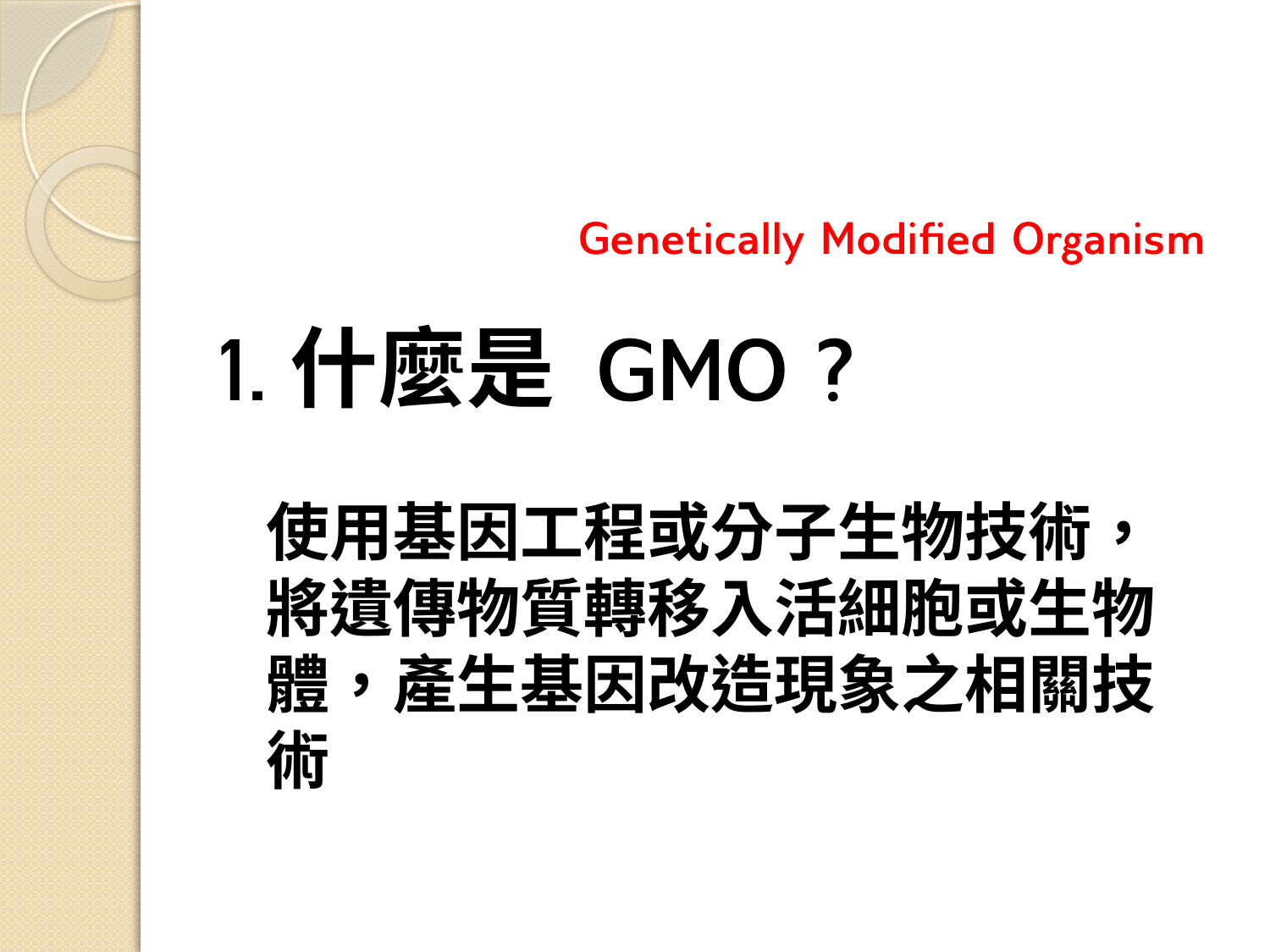

Genetically Modified Organism
1.什麼是 GMO ?

使用基因工程或分子生物技術，將遺傳物質轉移入活細胞或生物體，產生基因改造現象之相關技術